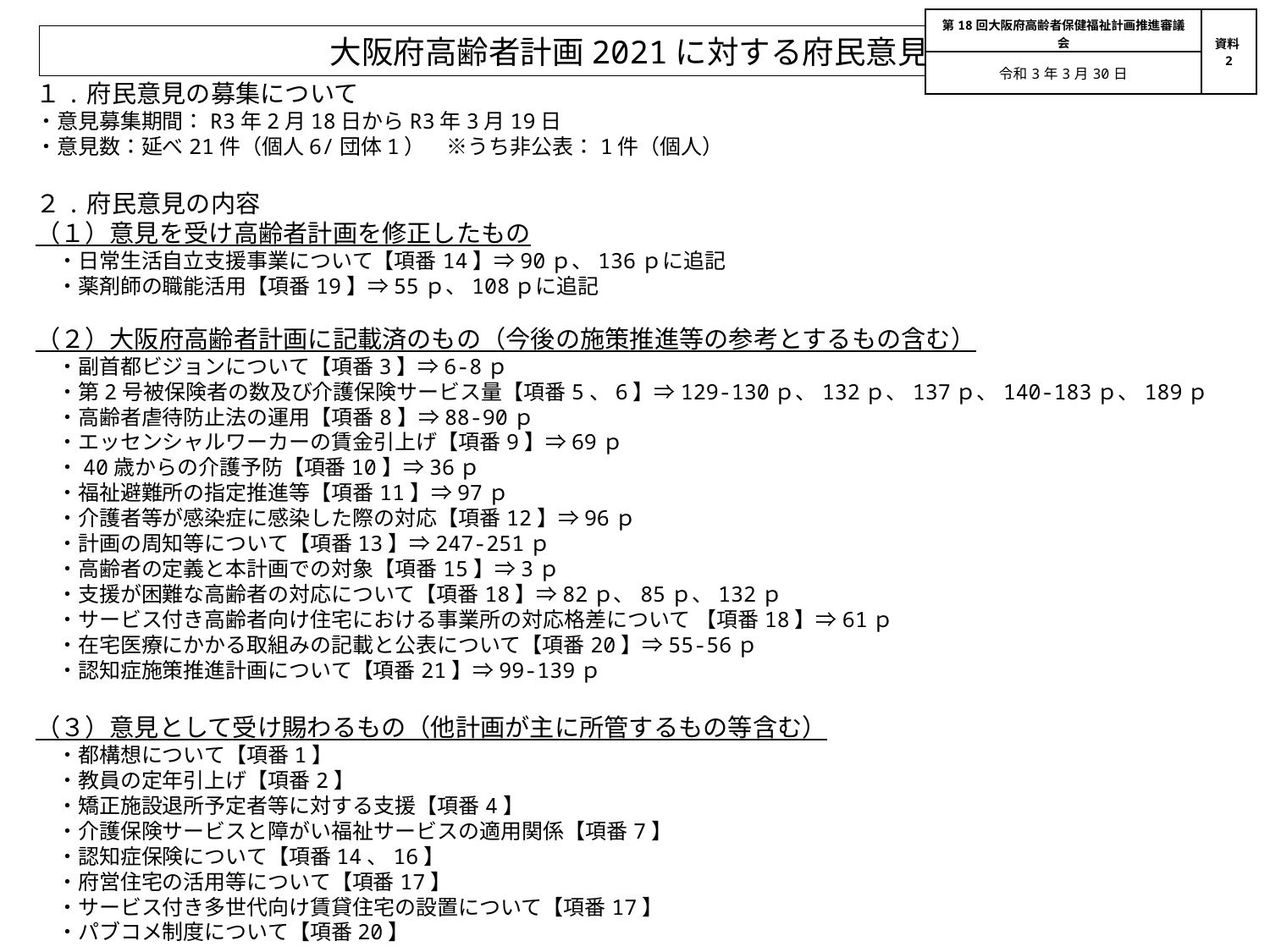

| 第18回大阪府高齢者保健福祉計画推進審議会 | 資料2 |
| --- | --- |
| 令和3年3月30日 |  |
大阪府高齢者計画2021に対する府民意見
１.府民意見の募集について
・意見募集期間：R3年2月18日からR3年3月19日
・意見数：延べ21件（個人6/団体1）　※うち非公表：1件（個人）

２.府民意見の内容
（１）意見を受け高齢者計画を修正したもの
　・日常生活自立支援事業について【項番14】⇒90ｐ、136ｐに追記
　・薬剤師の職能活用【項番19】⇒55ｐ、108ｐに追記

（２）大阪府高齢者計画に記載済のもの（今後の施策推進等の参考とするもの含む）
　・副首都ビジョンについて【項番3】⇒6-8ｐ
　・第2号被保険者の数及び介護保険サービス量【項番5、6】⇒129-130ｐ、132ｐ、137ｐ、140-183ｐ、189ｐ
　・高齢者虐待防止法の運用【項番8】⇒88-90ｐ
　・エッセンシャルワーカーの賃金引上げ【項番9】⇒69ｐ
　・40歳からの介護予防【項番10】⇒36ｐ
　・福祉避難所の指定推進等【項番11】⇒97ｐ
　・介護者等が感染症に感染した際の対応【項番12】⇒96ｐ
　・計画の周知等について【項番13】⇒247-251ｐ
　・高齢者の定義と本計画での対象【項番15】⇒3ｐ
　・支援が困難な高齢者の対応について【項番18】⇒82ｐ、85ｐ、132ｐ
　・サービス付き高齢者向け住宅における事業所の対応格差について 【項番18】⇒61ｐ
　・在宅医療にかかる取組みの記載と公表について【項番20】⇒55-56ｐ
　・認知症施策推進計画について【項番21】⇒99-139ｐ

（３）意見として受け賜わるもの（他計画が主に所管するもの等含む）
　・都構想について【項番1】
　・教員の定年引上げ【項番2】
　・矯正施設退所予定者等に対する支援【項番4】
　・介護保険サービスと障がい福祉サービスの適用関係【項番7】
　・認知症保険について【項番14、16】
　・府営住宅の活用等について【項番17】
　・サービス付き多世代向け賃貸住宅の設置について【項番17】
　・パブコメ制度について【項番20】